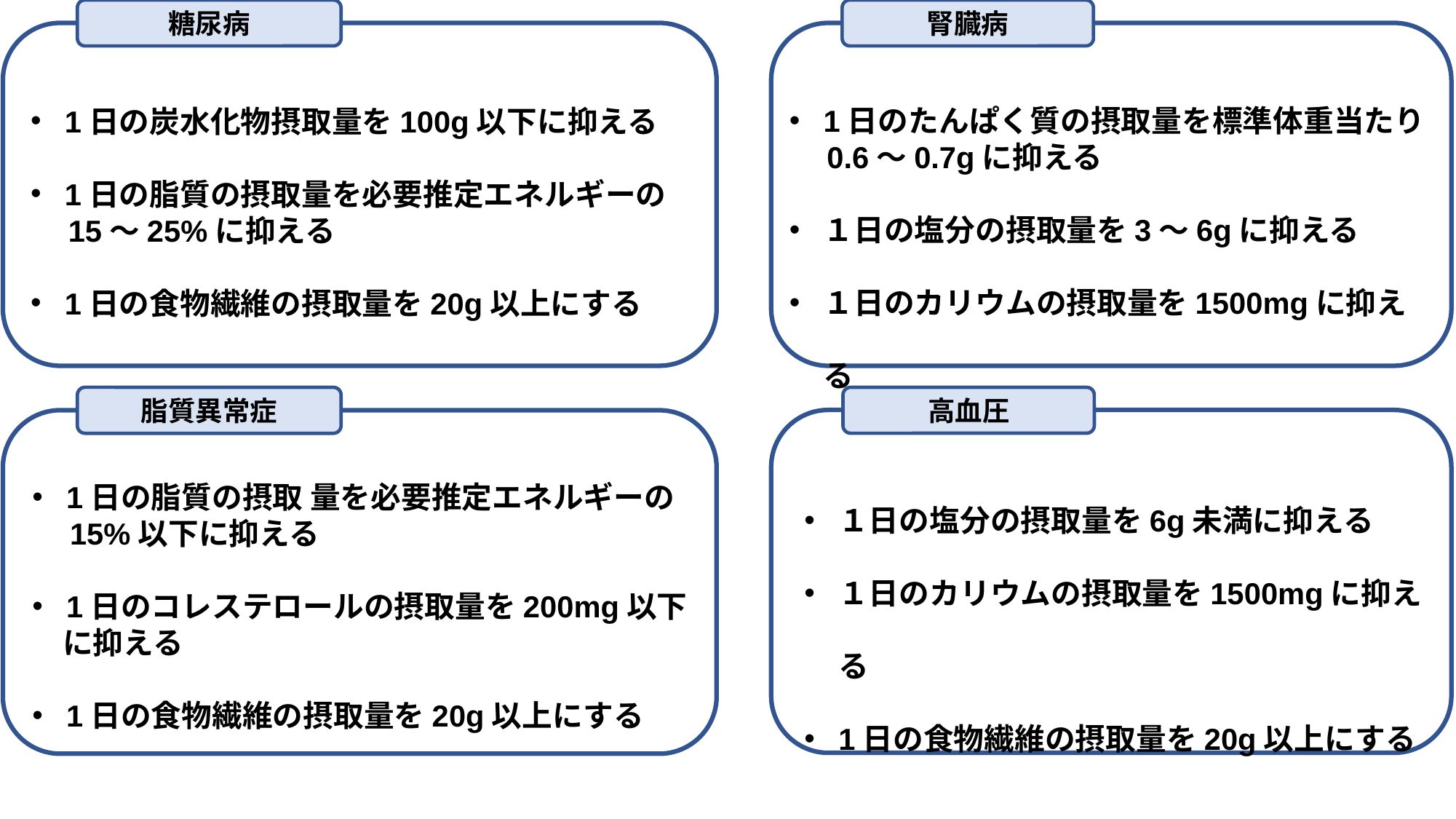

糖尿病

腎臓病

1日のたんぱく質の摂取量を標準体重当たり
　0.6～0.7gに抑える
１日の塩分の摂取量を3～6gに抑える
１日のカリウムの摂取量を1500mgに抑える
1日の炭水化物摂取量を100g以下に抑える
1日の脂質の摂取量を必要推定エネルギーの
　15～25%に抑える
1日の食物繊維の摂取量を20g以上にする
脂質異常症

高血圧

1日の脂質の摂取 量を必要推定エネルギーの
　15%以下に抑える
1日のコレステロールの摂取量を200mg以下
　に抑える
1日の食物繊維の摂取量を20g以上にする
１日の塩分の摂取量を6g未満に抑える
１日のカリウムの摂取量を1500mgに抑える
1日の食物繊維の摂取量を20g以上にする